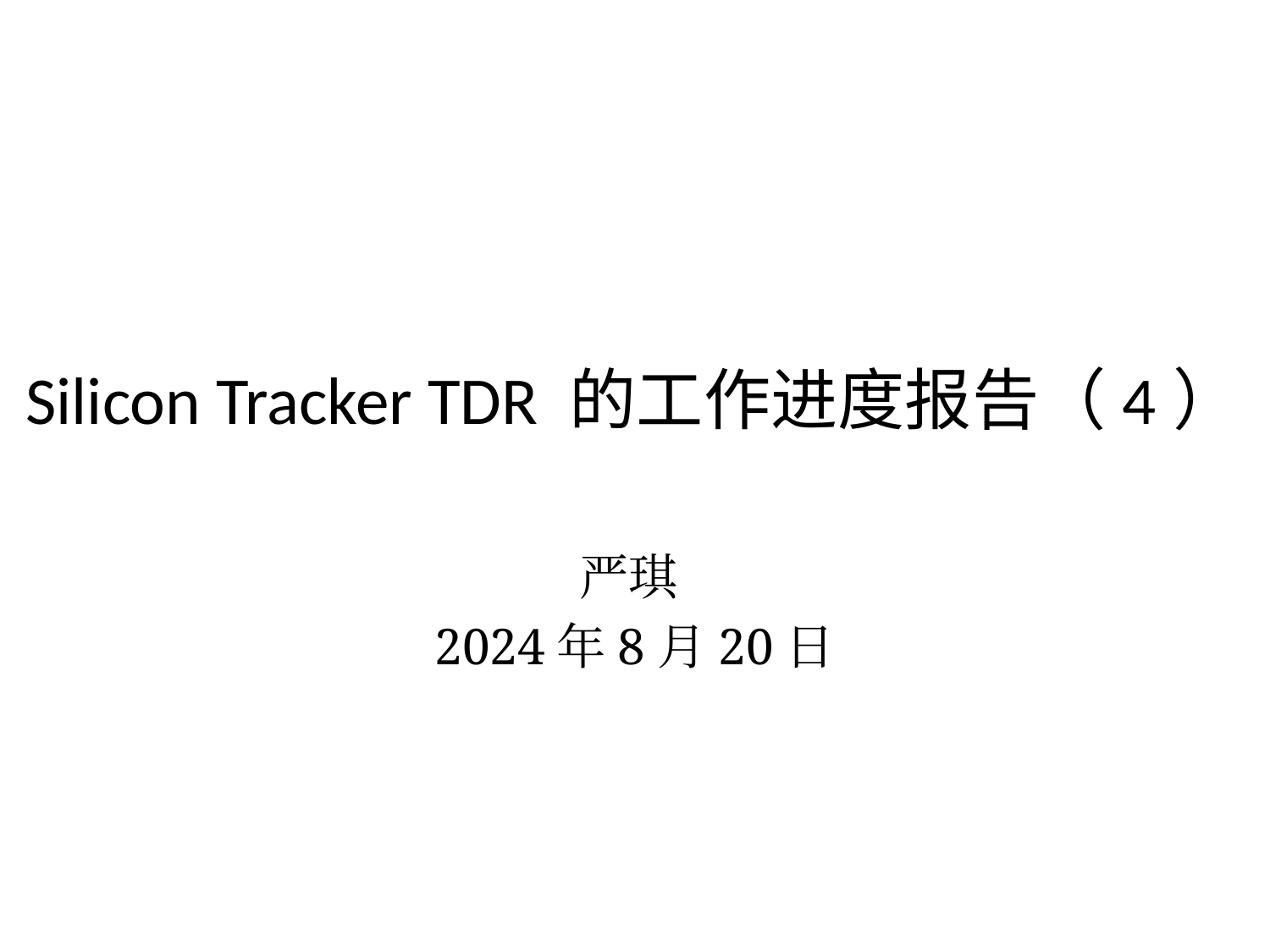

# Silicon Tracker TDR 的工作进度报告（4）

严琪
2024年8月20日